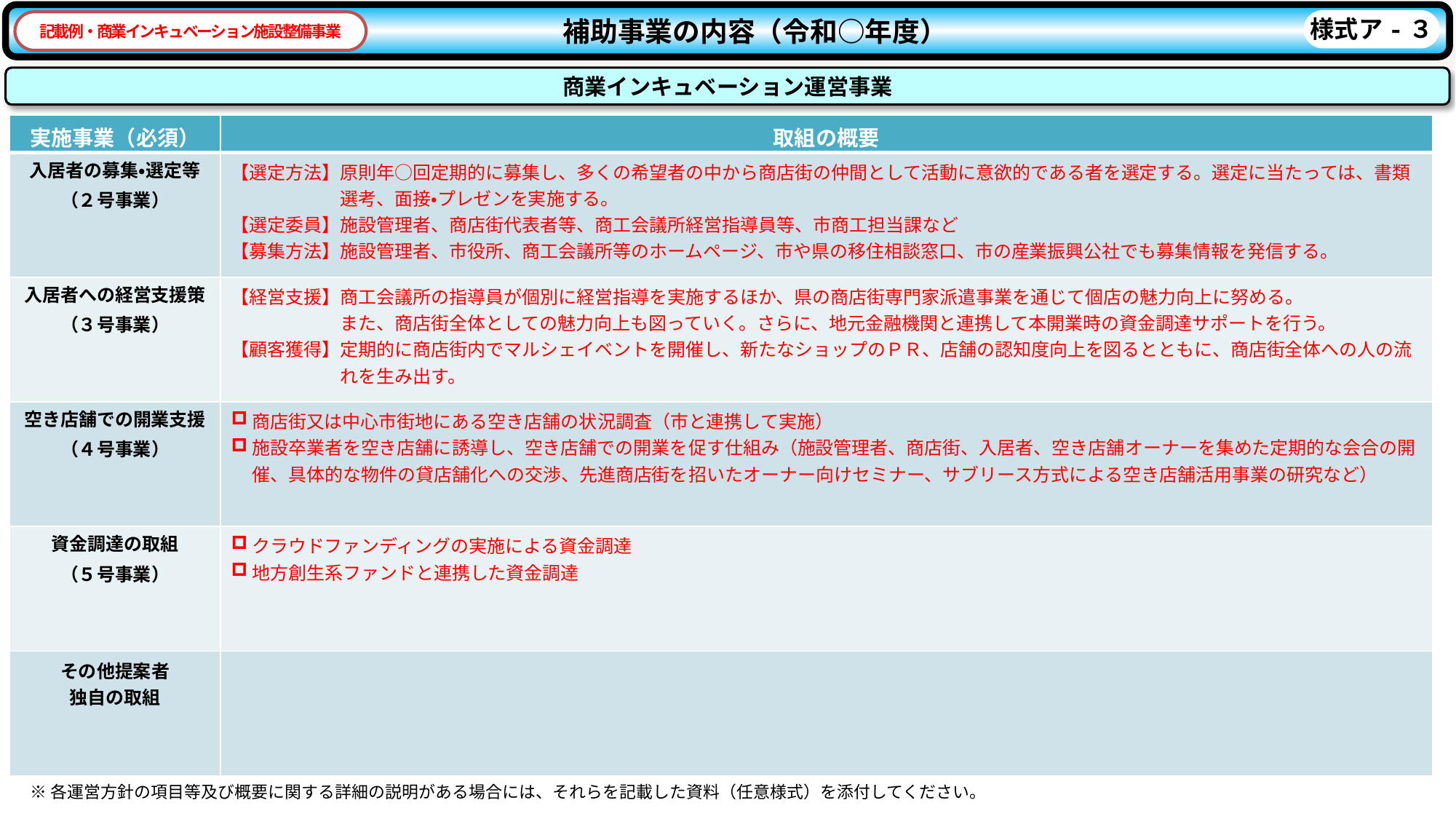

補助事業の内容（令和○年度）
様式ア-３
記載例・商業インキュベーション施設整備事業
商業インキュベーション運営事業
| 実施事業（必須） | 取組の概要 |
| --- | --- |
| 入居者の募集・選定等 （２号事業） | 【選定方法】原則年○回定期的に募集し、多くの希望者の中から商店街の仲間として活動に意欲的である者を選定する。選定に当たっては、書類 　　　　　　選考、面接・プレゼンを実施する。 【選定委員】施設管理者、商店街代表者等、商工会議所経営指導員等、市商工担当課など 【募集方法】施設管理者、市役所、商工会議所等のホームページ、市や県の移住相談窓口、市の産業振興公社でも募集情報を発信する。 |
| 入居者への経営支援策 （３号事業） | 【経営支援】商工会議所の指導員が個別に経営指導を実施するほか、県の商店街専門家派遣事業を通じて個店の魅力向上に努める。 　　　　　　また、商店街全体としての魅力向上も図っていく。さらに、地元金融機関と連携して本開業時の資金調達サポートを行う。 【顧客獲得】定期的に商店街内でマルシェイベントを開催し、新たなショップのＰＲ、店舗の認知度向上を図るとともに、商店街全体への人の流 　　　　　　れを生み出す。 |
| 空き店舗での開業支援 （４号事業） | 商店街又は中心市街地にある空き店舗の状況調査（市と連携して実施） 施設卒業者を空き店舗に誘導し、空き店舗での開業を促す仕組み（施設管理者、商店街、入居者、空き店舗オーナーを集めた定期的な会合の開催、具体的な物件の貸店舗化への交渉、先進商店街を招いたオーナー向けセミナー、サブリース方式による空き店舗活用事業の研究など） |
| 資金調達の取組 （５号事業） | クラウドファンディングの実施による資金調達 地方創生系ファンドと連携した資金調達 |
| その他提案者 独自の取組 |  |
※各運営方針の項目等及び概要に関する詳細の説明がある場合には、それらを記載した資料（任意様式）を添付してください。